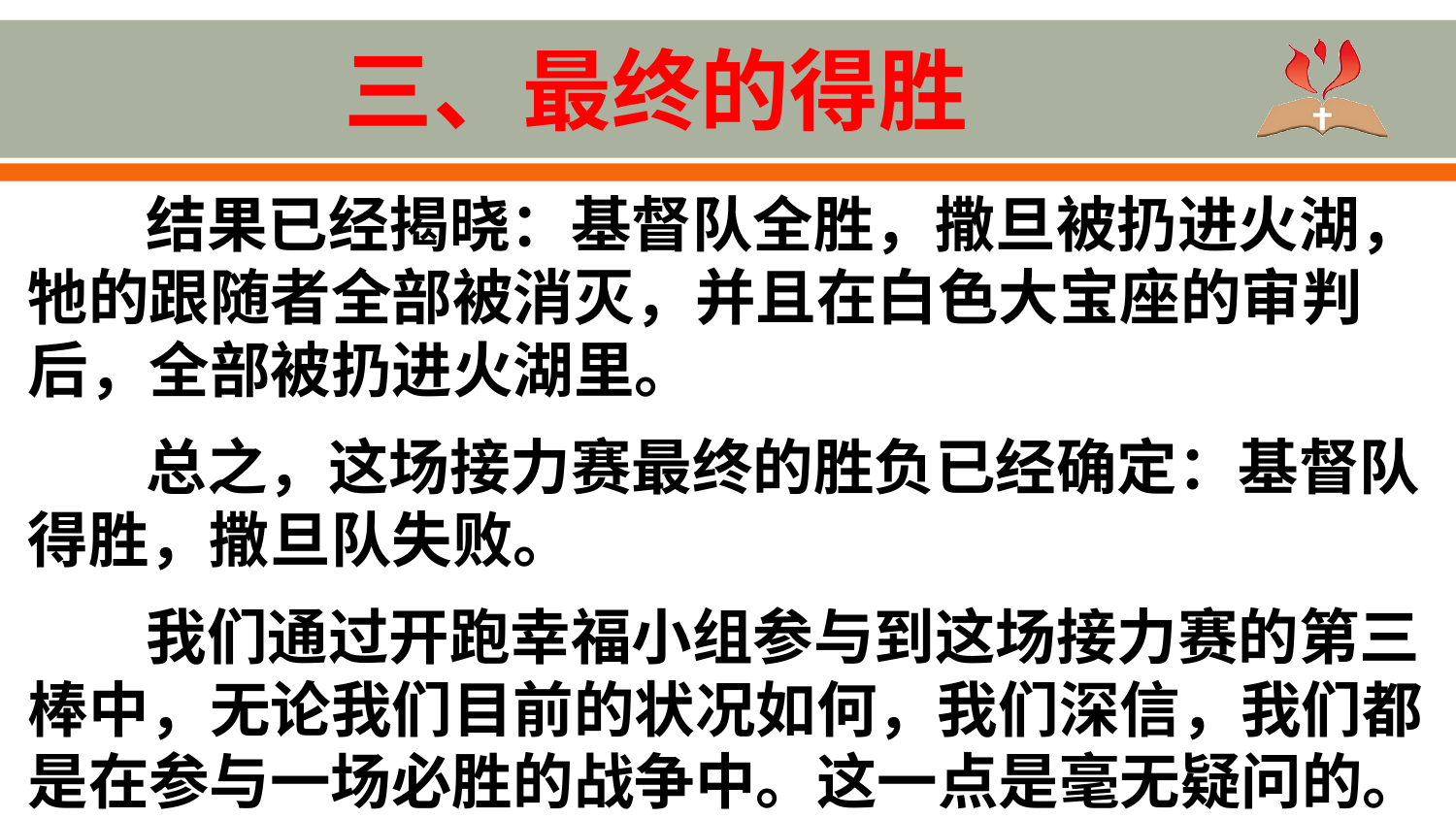

# 三、最终的得胜
结果已经揭晓：基督队全胜，撒旦被扔进火湖，牠的跟随者全部被消灭，并且在白色大宝座的审判后，全部被扔进火湖里。
总之，这场接力赛最终的胜负已经确定：基督队得胜，撒旦队失败。
我们通过开跑幸福小组参与到这场接力赛的第三棒中，无论我们目前的状况如何，我们深信，我们都是在参与一场必胜的战争中。这一点是毫无疑问的。

40